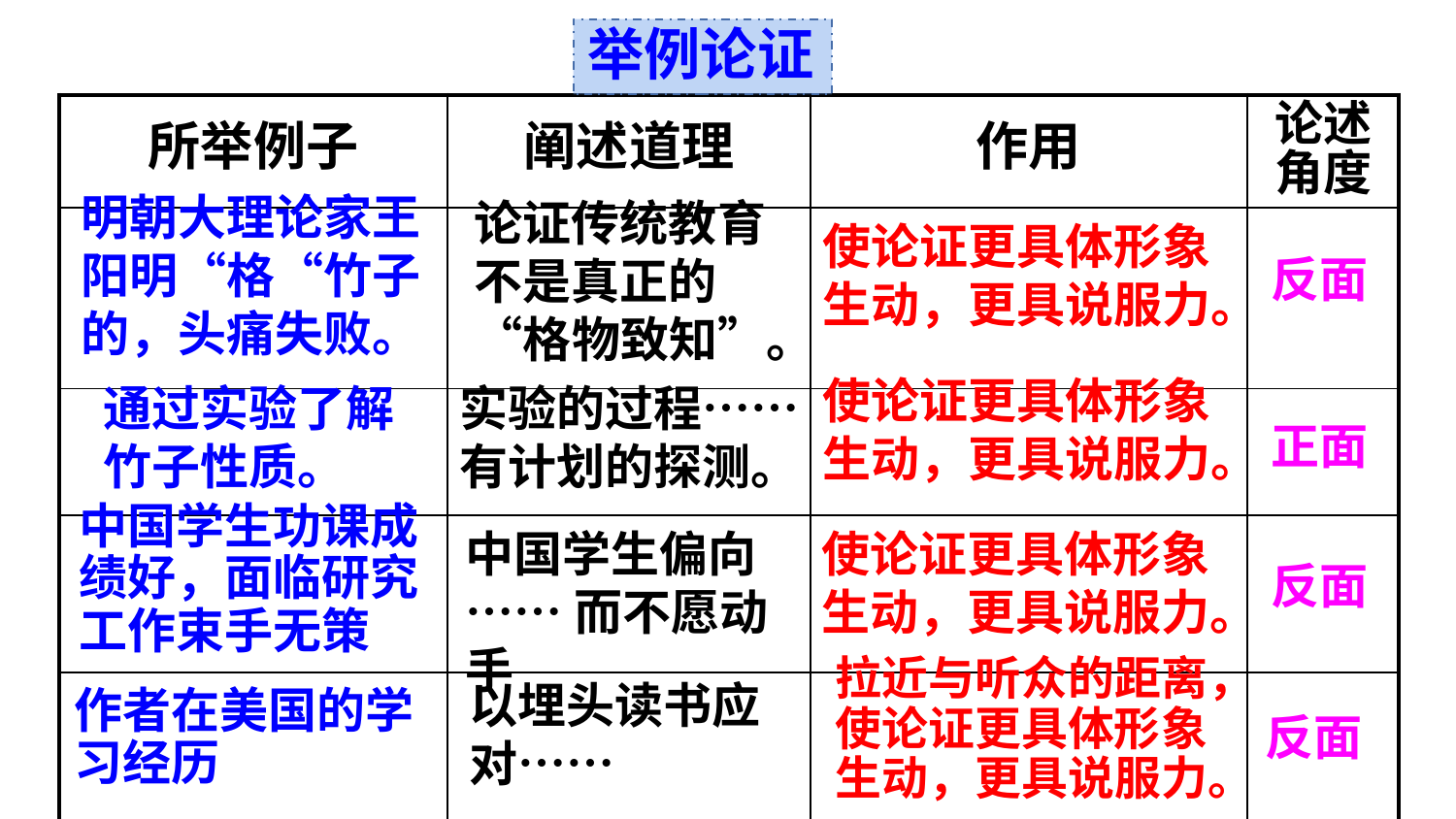

举例论证
| 所举例子 | 阐述道理 | 作用 | 论述角度 |
| --- | --- | --- | --- |
|  |  |  |  |
|  |  |  |  |
|  |  |  |  |
|  |  |  |  |
明朝大理论家王阳明“格“竹子的，头痛失败。
论证传统教育不是真正的“格物致知”。
使论证更具体形象生动，更具说服力。
反面
使论证更具体形象生动，更具说服力。
通过实验了解竹子性质。
实验的过程……有计划的探测。
正面
中国学生功课成绩好，面临研究工作束手无策
中国学生偏向
……而不愿动手
使论证更具体形象生动，更具说服力。
反面
拉近与听众的距离，使论证更具体形象生动，更具说服力。
以埋头读书应对……
作者在美国的学习经历
反面